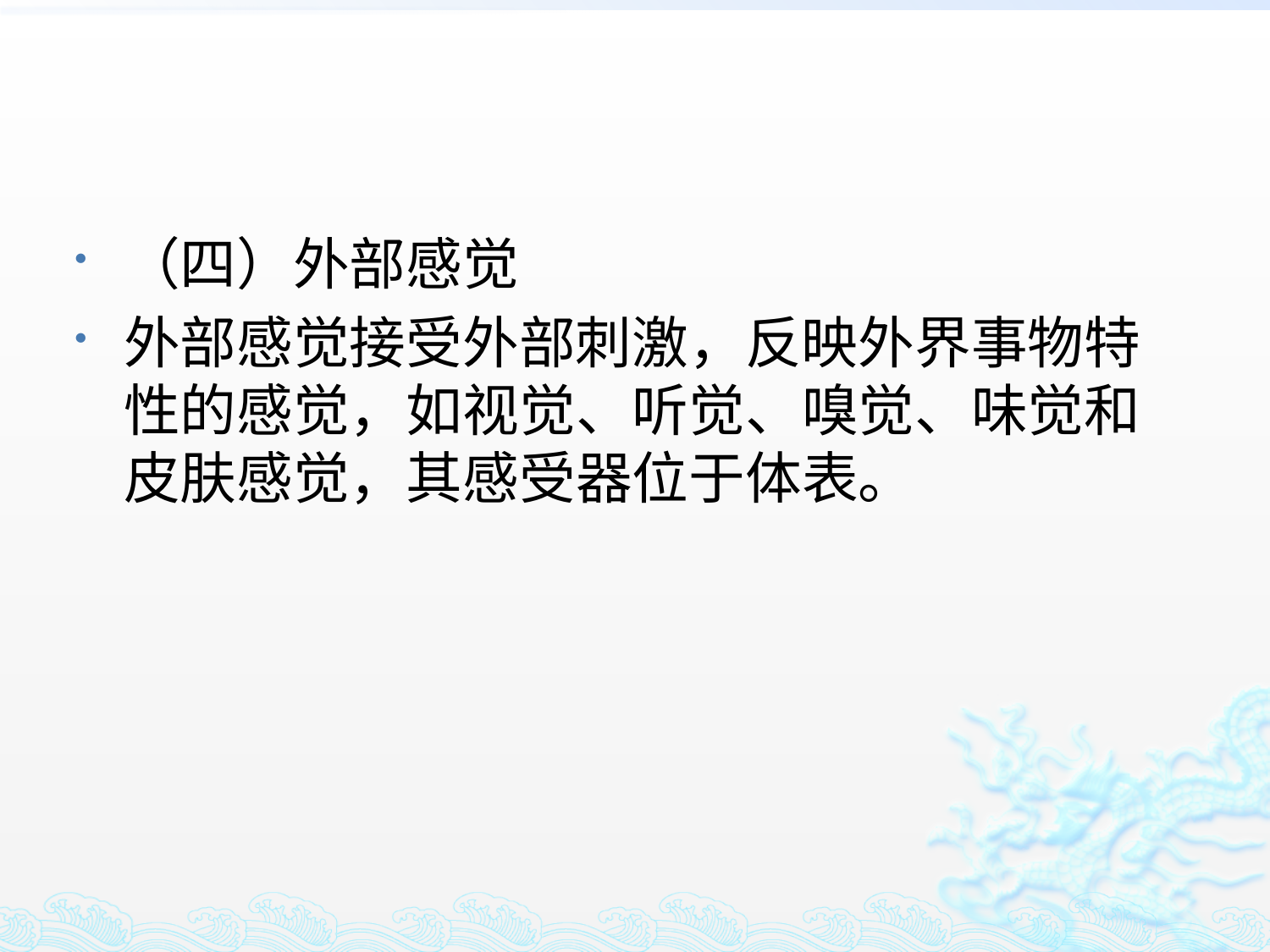

#
（四）外部感觉
外部感觉接受外部刺激，反映外界事物特性的感觉，如视觉、听觉、嗅觉、味觉和皮肤感觉，其感受器位于体表。